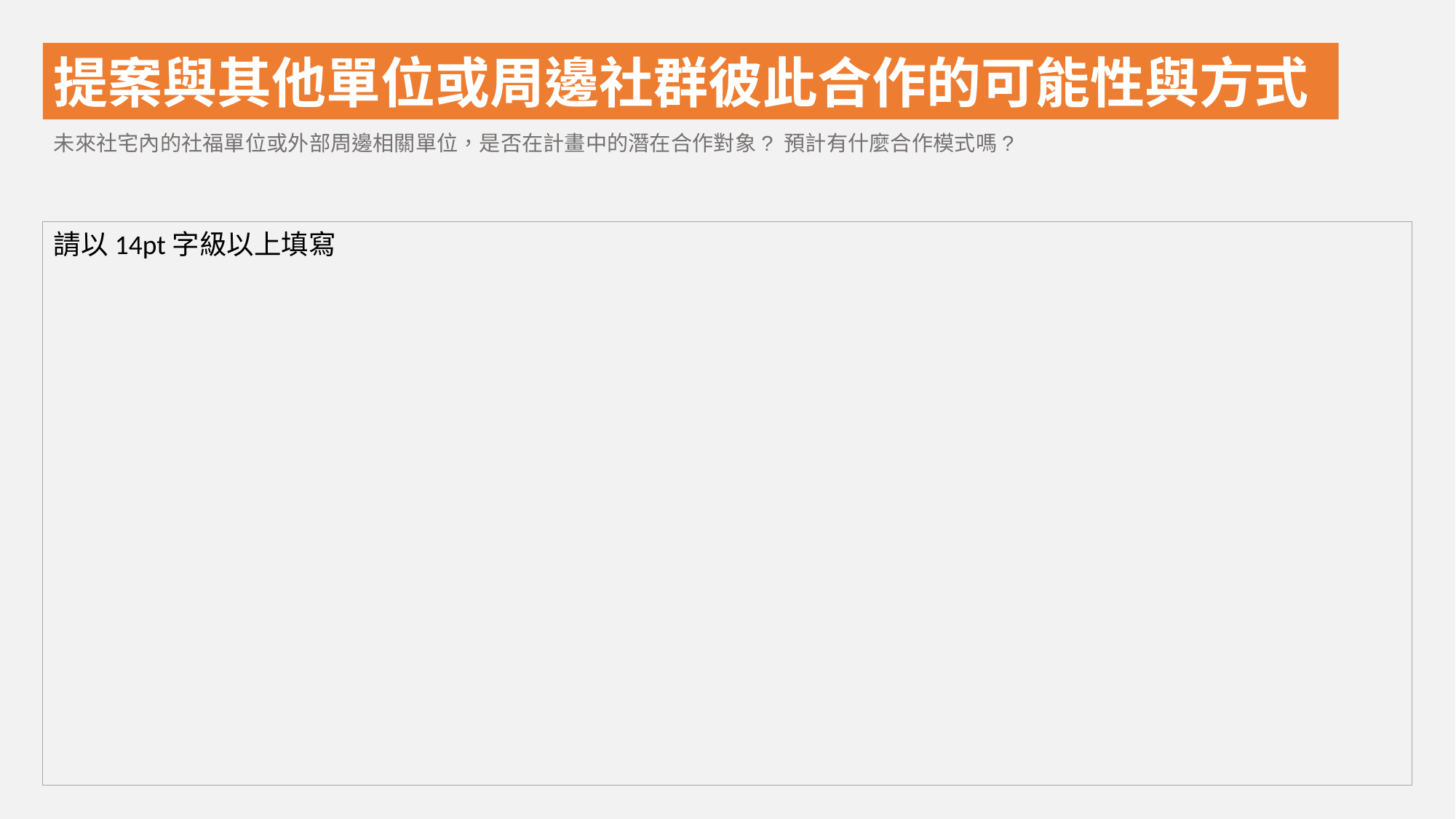

提案與其他單位或周邊社群彼此合作的可能性與方式

未來社宅內的社福單位或外部周邊相關單位，是否在計畫中的潛在合作對象? 預計有什麼合作模式嗎?
請以14pt字級以上填寫